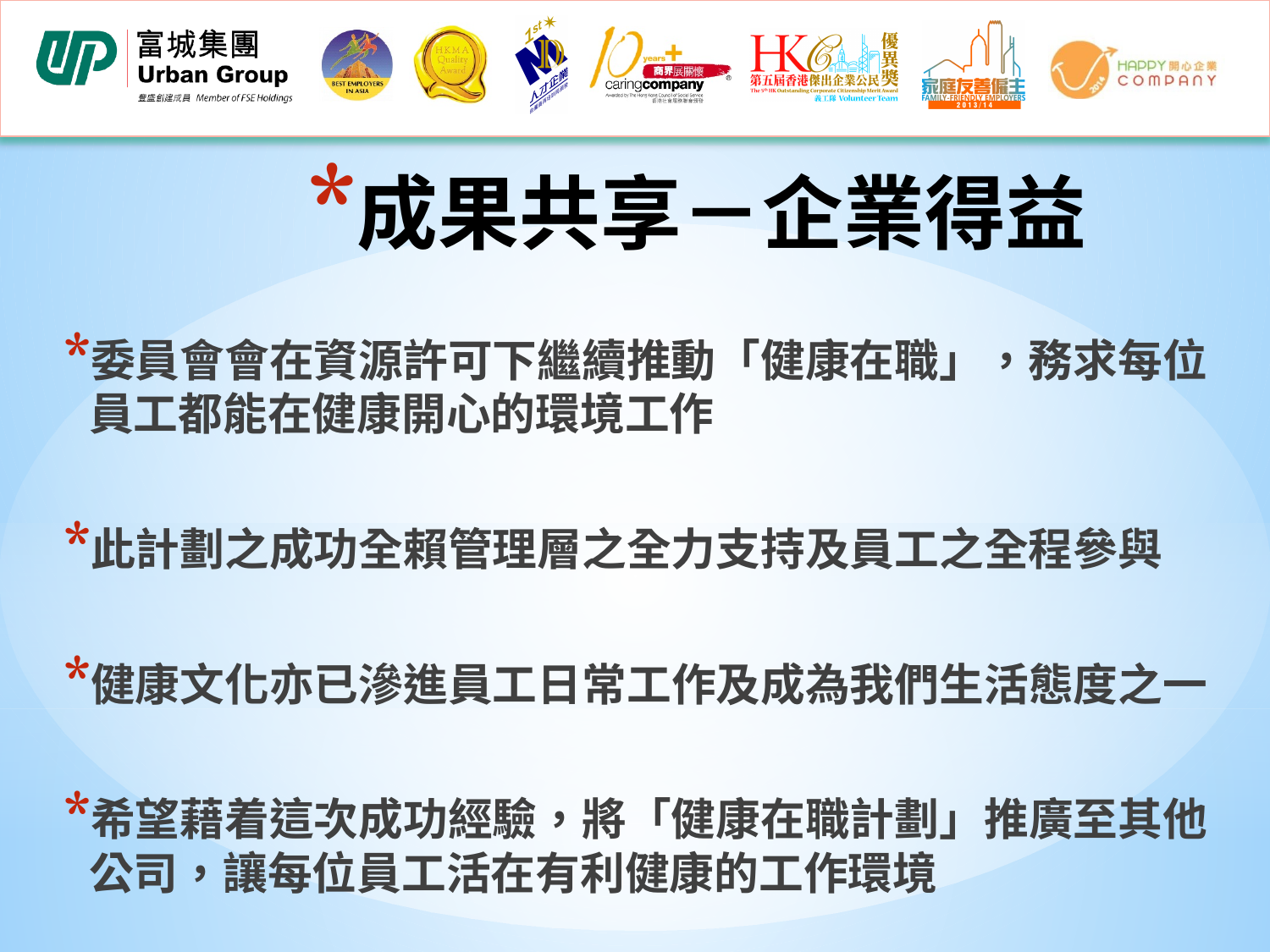

# 成果共享－企業得益
委員會會在資源許可下繼續推動「健康在職」，務求每位員工都能在健康開心的環境工作

此計劃之成功全賴管理層之全力支持及員工之全程參與

健康文化亦已滲進員工日常工作及成為我們生活態度之一

希望藉着這次成功經驗，將「健康在職計劃」推廣至其他公司，讓每位員工活在有利健康的工作環境